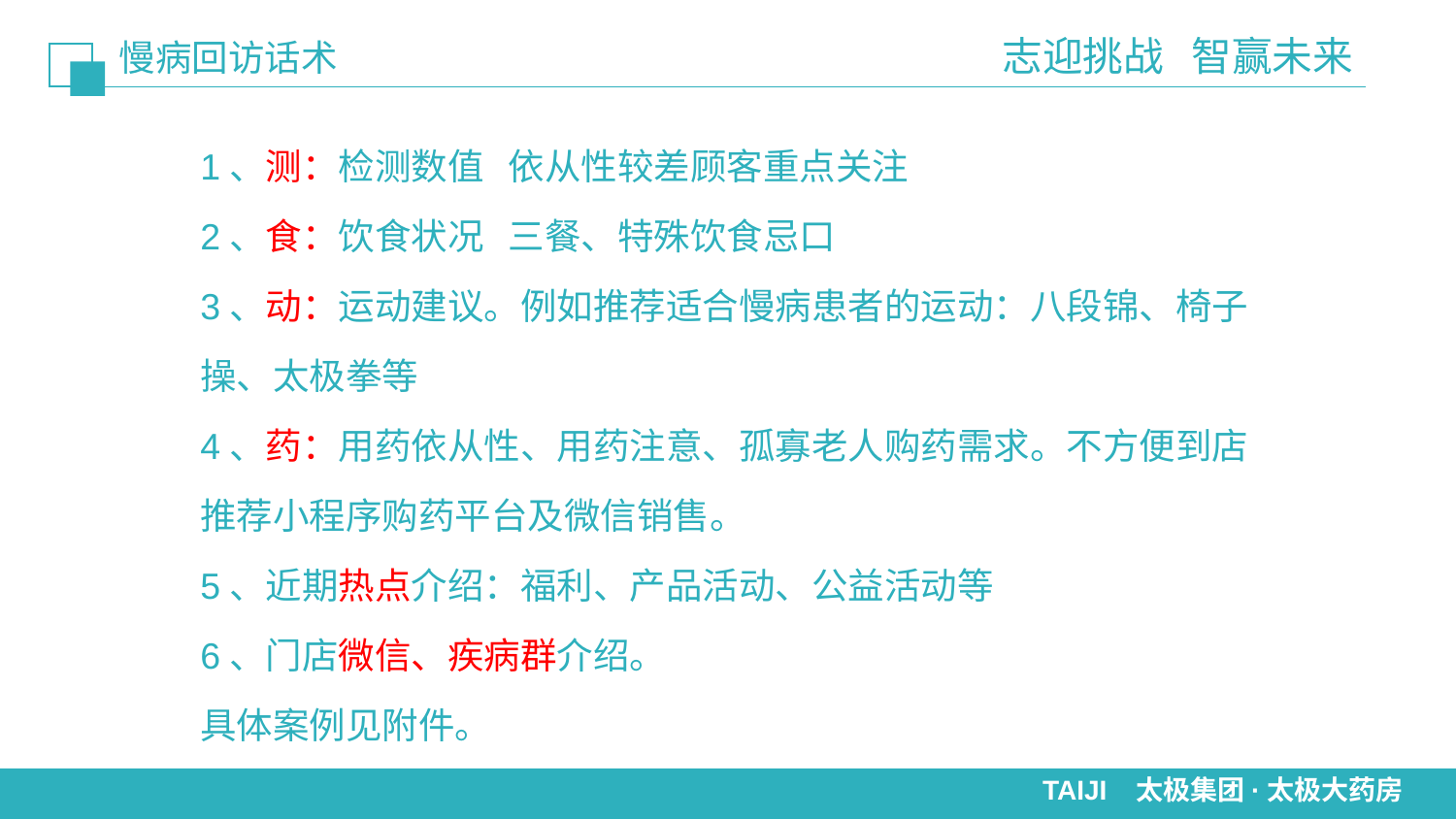

志迎挑战   智赢未来
慢病回访话术

1、测：检测数值   依从性较差顾客重点关注
2、食：饮食状况   三餐、特殊饮食忌口
3、动：运动建议。例如推荐适合慢病患者的运动：八段锦、椅子操、太极拳等
4、药：用药依从性、用药注意、孤寡老人购药需求。不方便到店推荐小程序购药平台及微信销售。
5、近期热点介绍：福利、产品活动、公益活动等
6、门店微信、疾病群介绍。
具体案例见附件。
TAIJI   太极集团·太极大药房